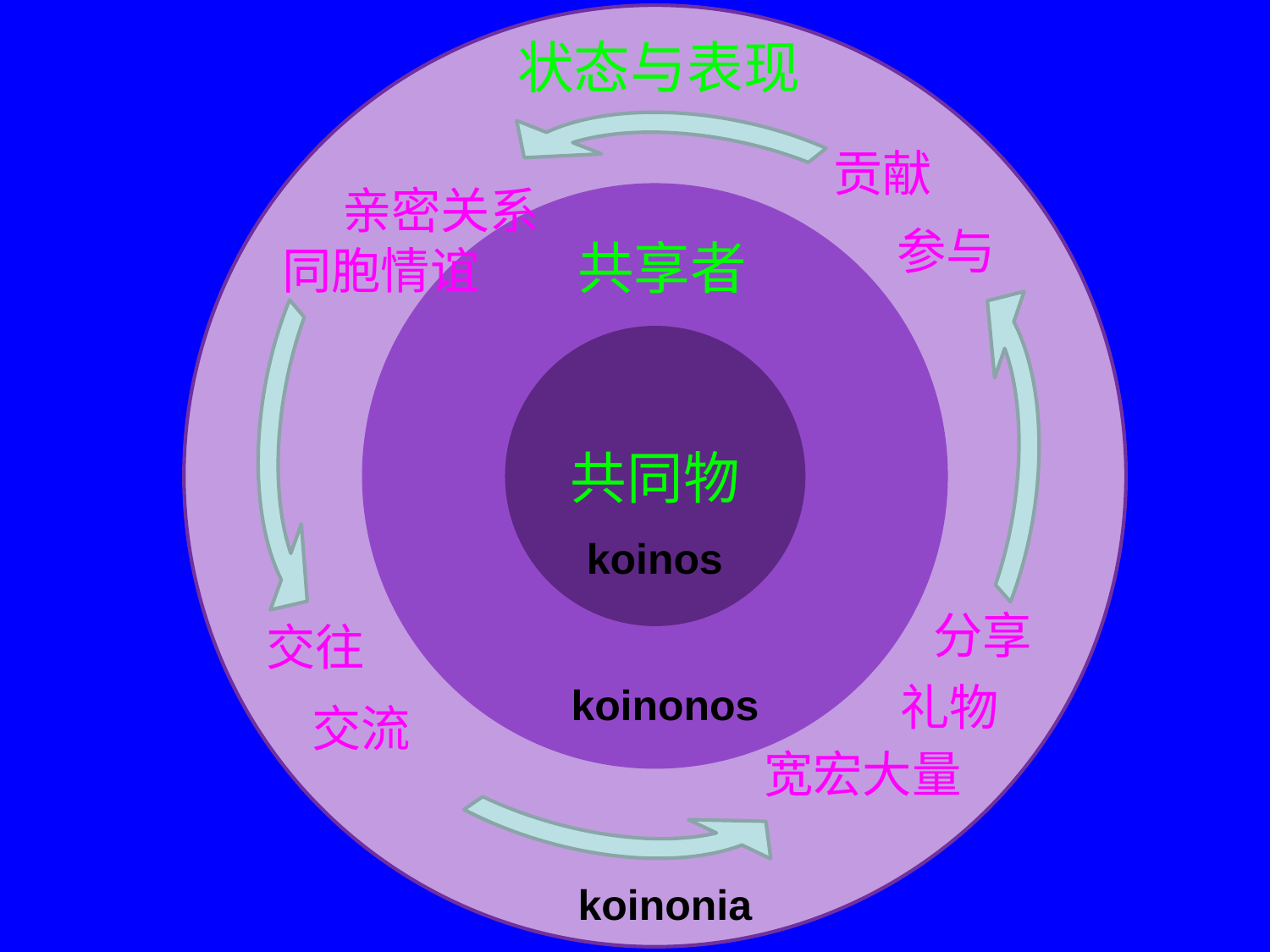

状态与表现

贡献
亲密关系

参与
共享者
同胞情谊

共同物

koinos

分享
交往
礼物
koinonos
交流
宽宏大量
koinonia